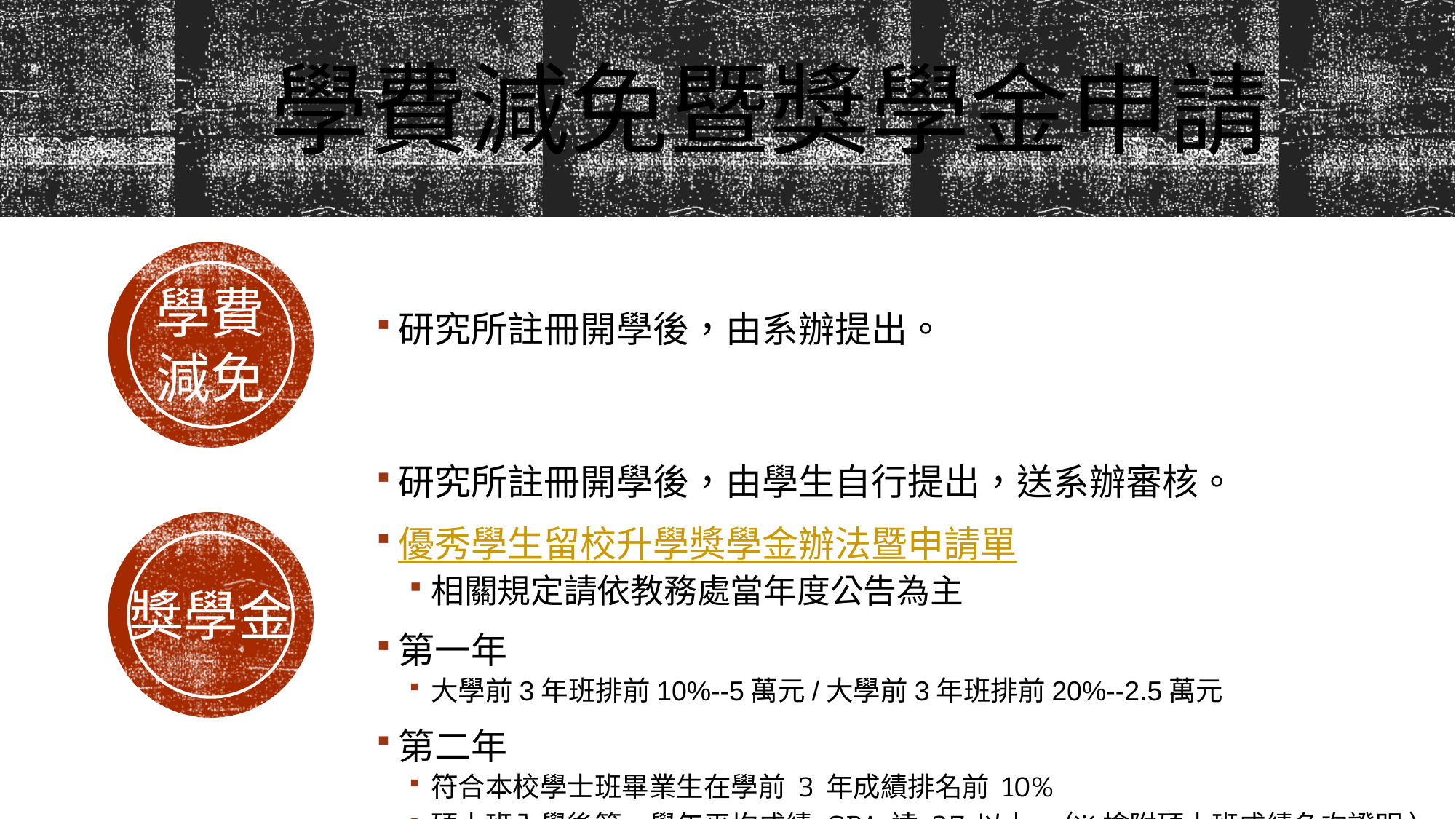

學費減免暨獎學金申請

學費
減免
研究所註冊開學後，由系辦提出。
研究所註冊開學後，由學生自行提出，送系辦審核。
優秀學生留校升學獎學金辦法暨申請單
相關規定請依教務處當年度公告為主
第一年
大學前3年班排前10%--5萬元/大學前3年班排前20%--2.5萬元
第二年
符合本校學士班畢業生在學前 3 年成績排名前 10%
碩士班入學後第一學年平均成績 GPA 達 3.7 以上。(※檢附碩士班成績名次證明)

獎學金